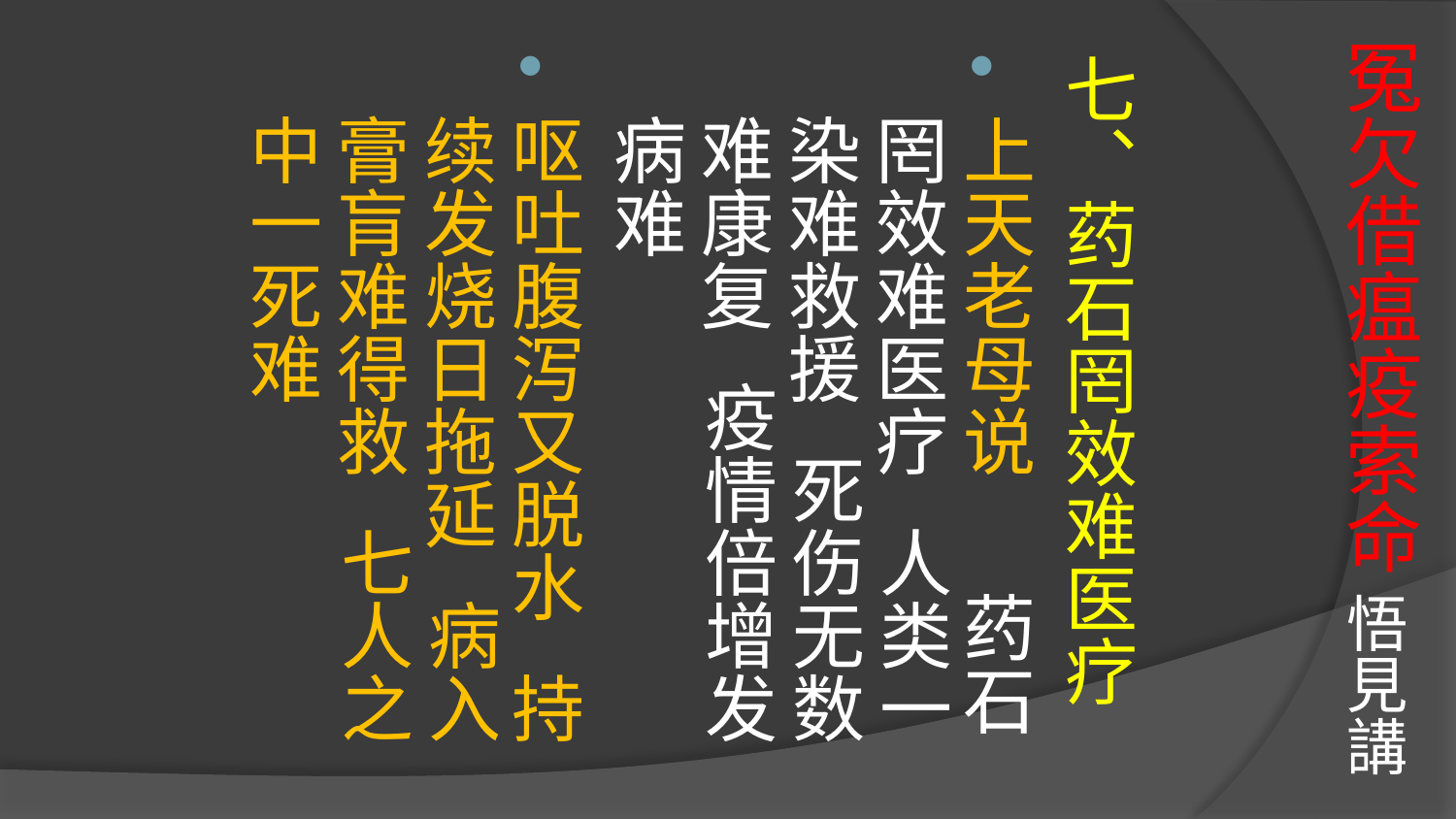

# 冤欠借瘟疫索命 悟見講
七、药石罔效难医疗
上天老母说       药石罔效难医疗   人类一染难救援   死伤无数难康复   疫情倍增发病难
呕吐腹泻又脱水   持续发烧日拖延   病入膏肓难得救   七人之中一死难